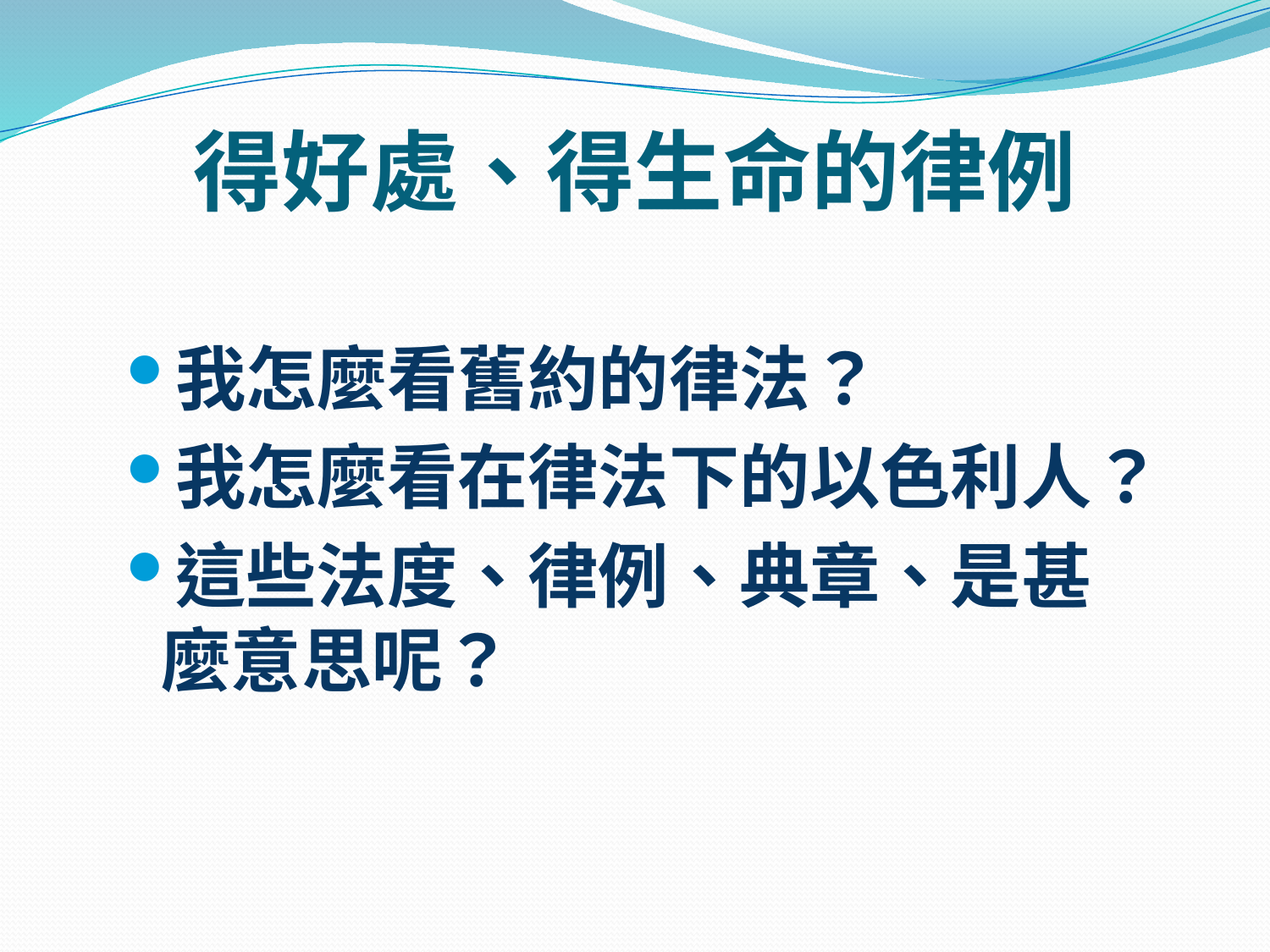

# 得好處、得生命的律例
我怎麼看舊約的律法？
我怎麼看在律法下的以色利人？
這些法度、律例、典章、是甚麼意思呢？